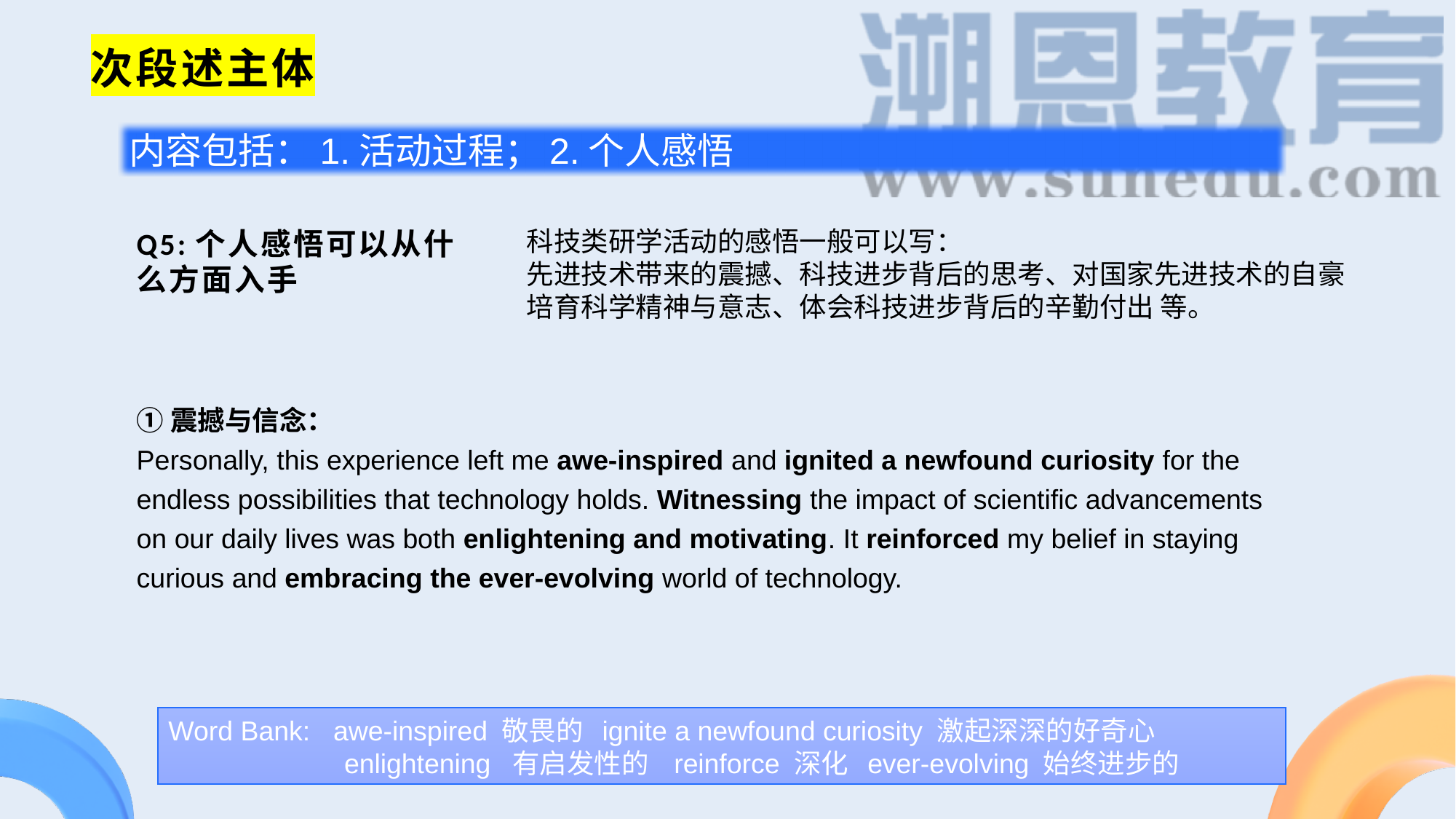

次段述主体

内容包括：1.活动过程；2.个人感悟
Q5:个人感悟可以从什么方面入手

科技类研学活动的感悟一般可以写：
先进技术带来的震撼、科技进步背后的思考、对国家先进技术的自豪
培育科学精神与意志、体会科技进步背后的辛勤付出 等。
①震撼与信念：
Personally, this experience left me awe-inspired and ignited a newfound curiosity for the endless possibilities that technology holds. Witnessing the impact of scientific advancements on our daily lives was both enlightening and motivating. It reinforced my belief in staying curious and embracing the ever-evolving world of technology.
Word Bank:   awe-inspired 敬畏的  ignite a newfound curiosity 激起深深的好奇心
                       enlightening  有启发性的   reinforce 深化  ever-evolving 始终进步的